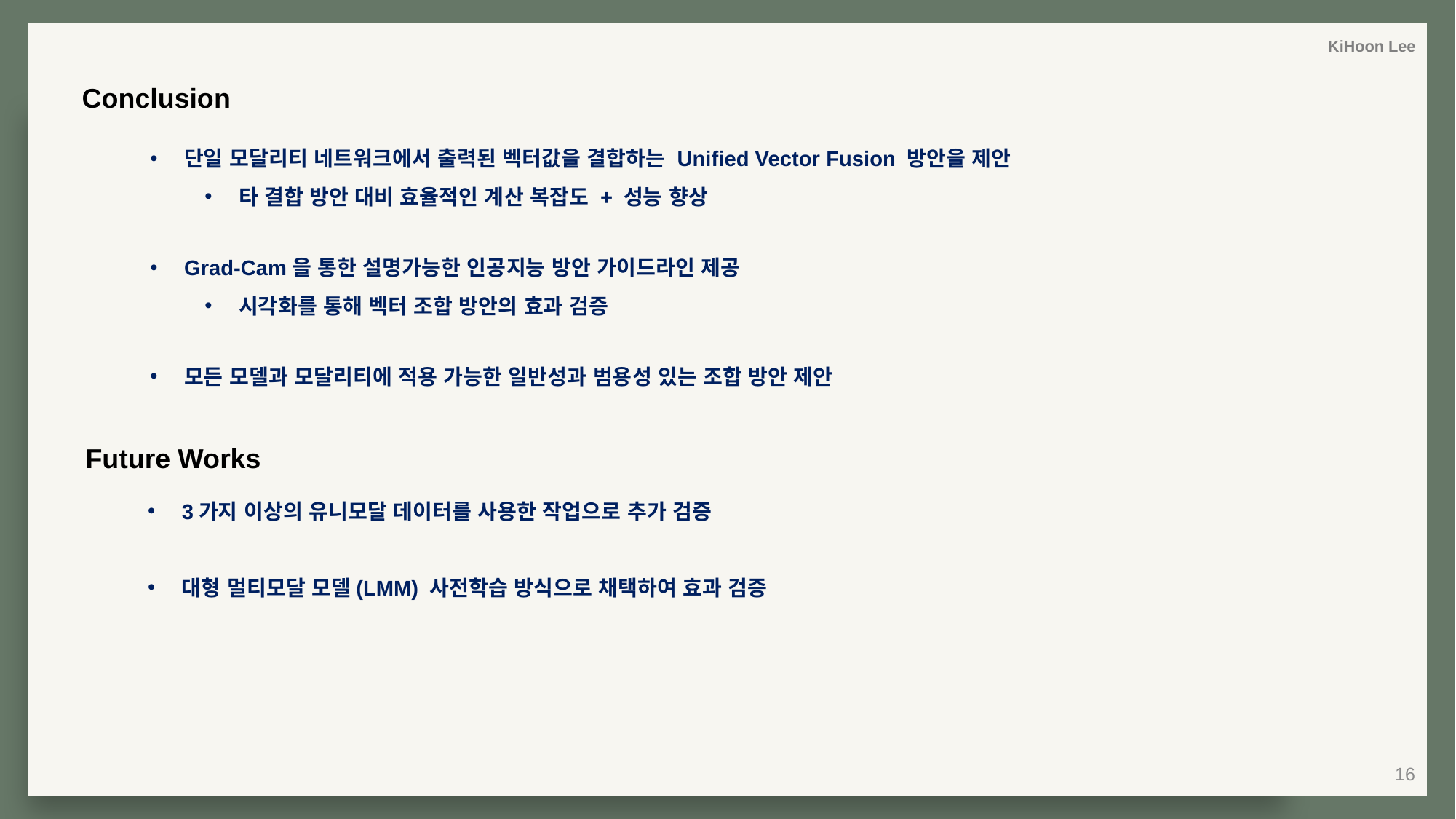

KiHoon Lee
Conclusion
단일 모달리티 네트워크에서 출력된 벡터값을 결합하는 Unified Vector Fusion 방안을 제안
타 결합 방안 대비 효율적인 계산 복잡도 + 성능 향상

Grad-Cam을 통한 설명가능한 인공지능 방안 가이드라인 제공
시각화를 통해 벡터 조합 방안의 효과 검증

모든 모델과 모달리티에 적용 가능한 일반성과 범용성 있는 조합 방안 제안
Future Works
3가지 이상의 유니모달 데이터를 사용한 작업으로 추가 검증

대형 멀티모달 모델(LMM) 사전학습 방식으로 채택하여 효과 검증
16